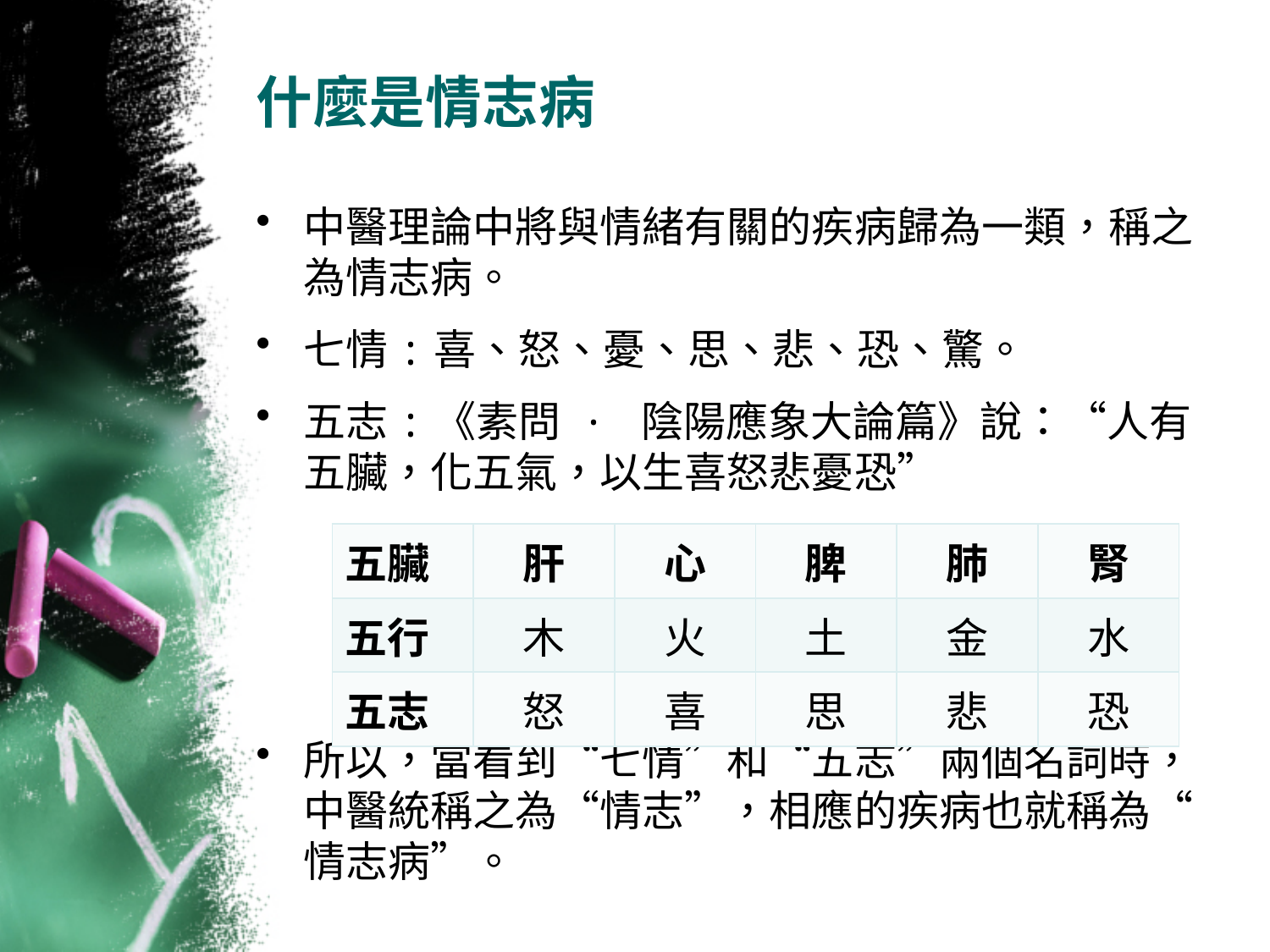

# 什麼是情志病
中醫理論中將與情緒有關的疾病歸為一類，稱之為情志病。
七情:喜、怒、憂、思、悲、恐、驚。
五志:《素問 · 陰陽應象大論篇》說：“人有五臟，化五氣，以生喜怒悲憂恐”

所以，當看到“七情”和“五志”兩個名詞時，中醫統稱之為“情志”，相應的疾病也就稱為“情志病”。
| 五臟 | 肝 | 心 | 脾 | 肺 | 腎 |
| --- | --- | --- | --- | --- | --- |
| 五行 | 木 | 火 | 土 | 金 | 水 |
| 五志 | 怒 | 喜 | 思 | 悲 | 恐 |